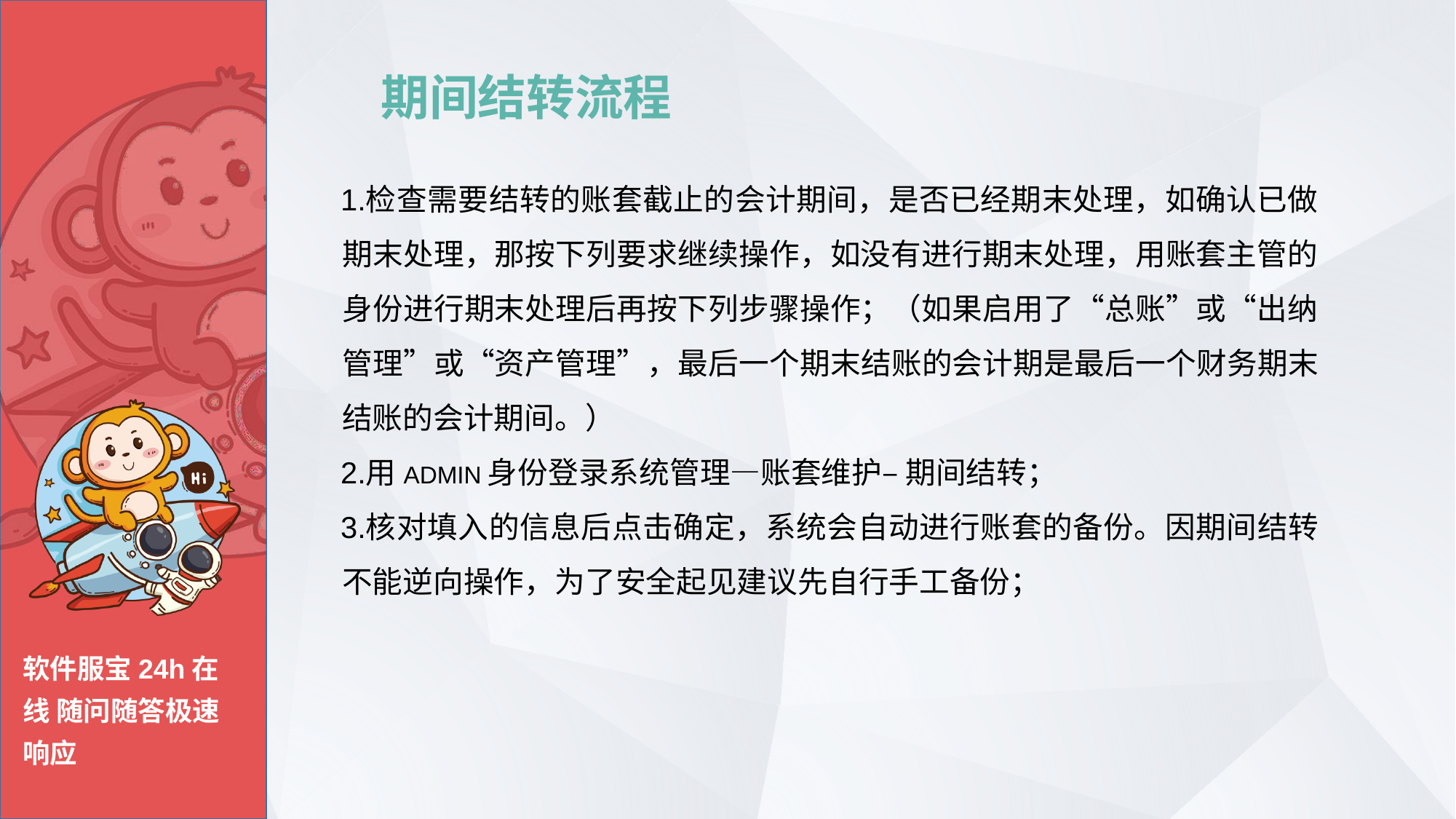

# 期间结转流程

检查需要结转的账套截止的会计期间，是否已经期末处理，如确认已做 期末处理，那按下列要求继续操作，如没有进行期末处理，用账套主管的 身份进行期末处理后再按下列步骤操作；（如果启用了“总账”或“出纳 管理”或“资产管理”，最后一个期末结账的会计期是最后一个财务期末 结账的会计期间。）
用ADMIN身份登录系统管理—账套维护– 期间结转；
核对填入的信息后点击确定，系统会自动进行账套的备份。因期间结转 不能逆向操作，为了安全起见建议先自行手工备份；

软件服宝24h在线 随问随答极速响应